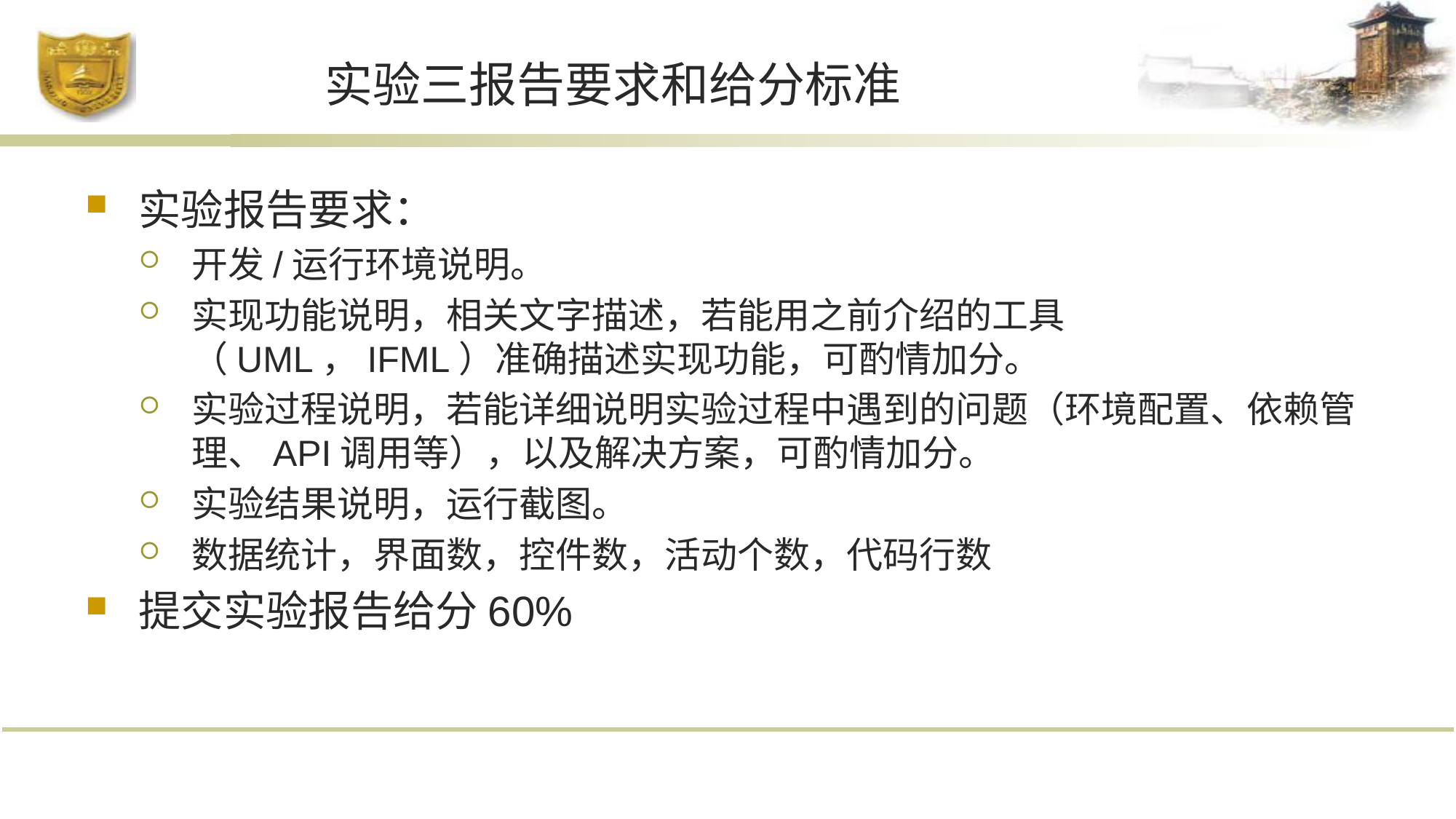

# 实验三报告要求和给分标准
实验报告要求：
开发/运行环境说明。
实现功能说明，相关文字描述，若能用之前介绍的工具（UML，IFML）准确描述实现功能，可酌情加分。
实验过程说明，若能详细说明实验过程中遇到的问题（环境配置、依赖管理、API调用等），以及解决方案，可酌情加分。
实验结果说明，运行截图。
数据统计，界面数，控件数，活动个数，代码行数
提交实验报告给分60%